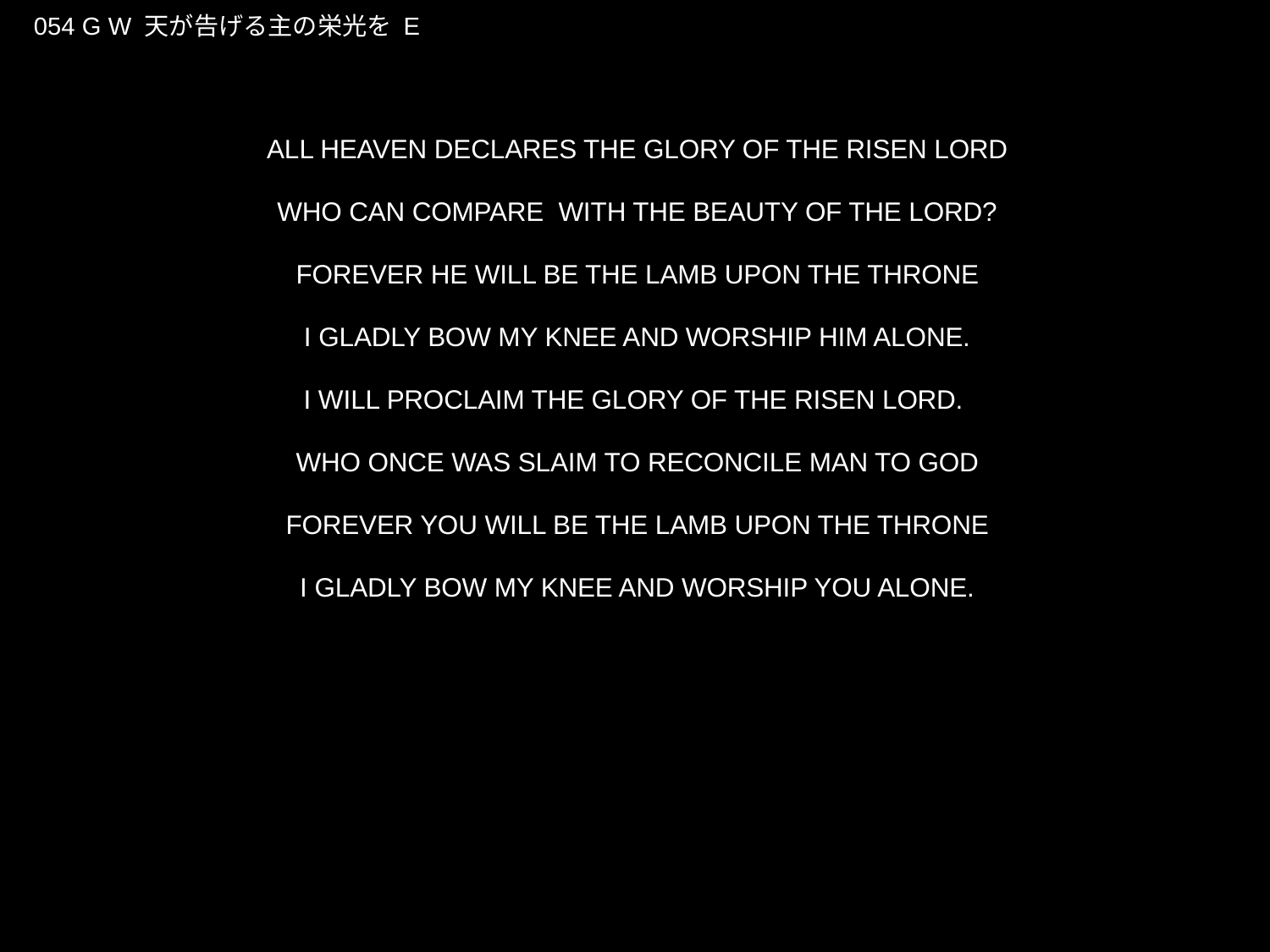

てんがつげるしゅのえいこう
★W
054 G W 天が告げる主の栄光を E
★３
ALL HEAVEN DECLARES THE GLORY OF THE RISEN LORD
WHO CAN COMPARE  WITH THE BEAUTY OF THE LORD?
FOREVER HE WILL BE THE LAMB UPON THE THRONE
I GLADLY BOW MY KNEE AND WORSHIP HIM ALONE.
I WILL PROCLAIM THE GLORY OF THE RISEN LORD.
WHO ONCE WAS SLAIM TO RECONCILE MAN TO GOD
FOREVER YOU WILL BE THE LAMB UPON THE THRONE
I GLADLY BOW MY KNEE AND WORSHIP YOU ALONE.